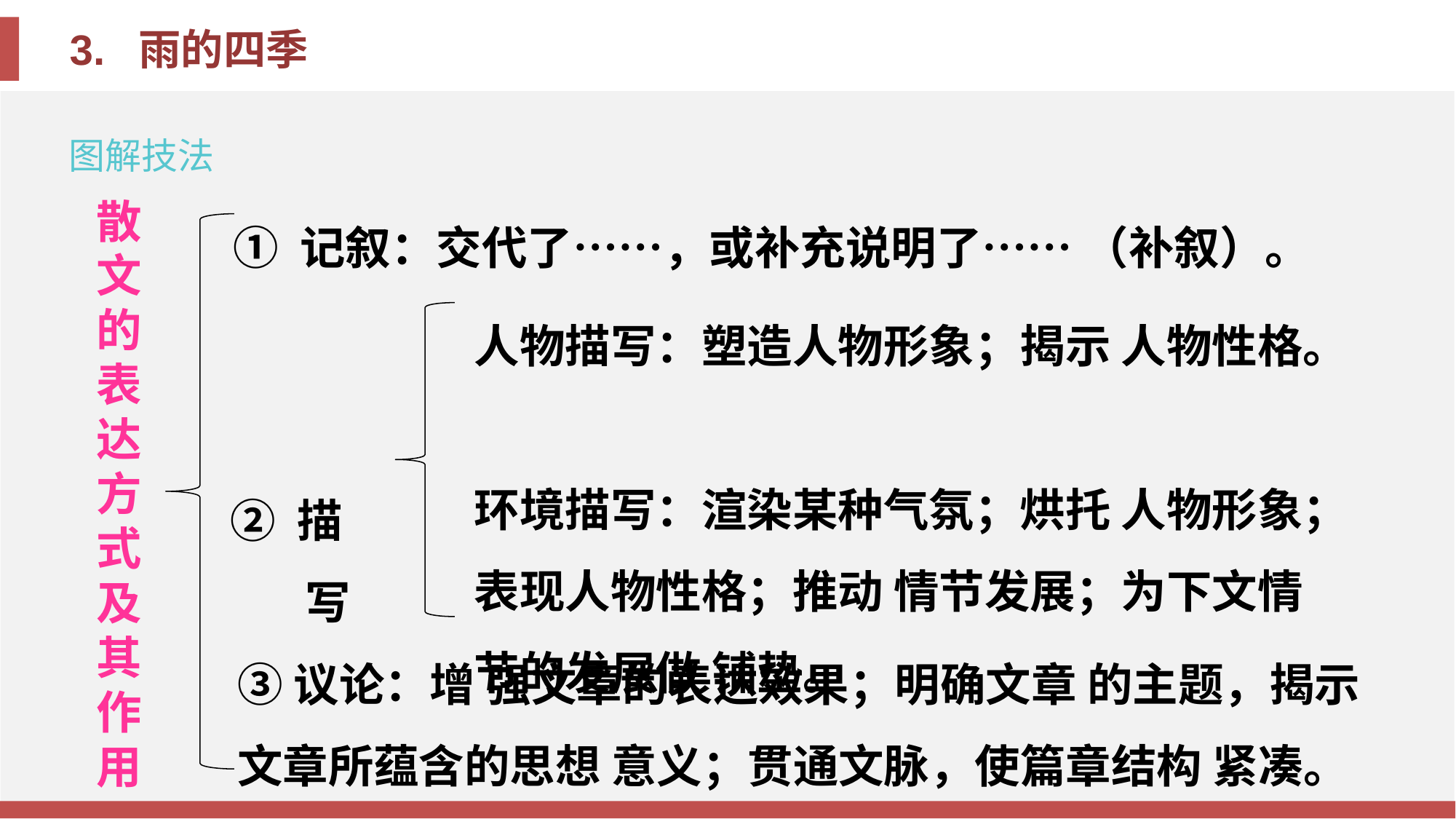

图解技法
① 记叙：交代了……，或补充说明了…… （补叙）。
散文的表达方式及其作用

人物描写：塑造人物形象；揭示 人物性格。
环境描写：渲染某种气氛；烘托 人物形象；表现人物性格；推动 情节发展；为下文情节的发展做 铺垫。
② 描写

③议论：增 强文章的表达效果；明确文章 的主题，揭示文章所蕴含的思想 意义；贯通文脉，使篇章结构 紧凑。